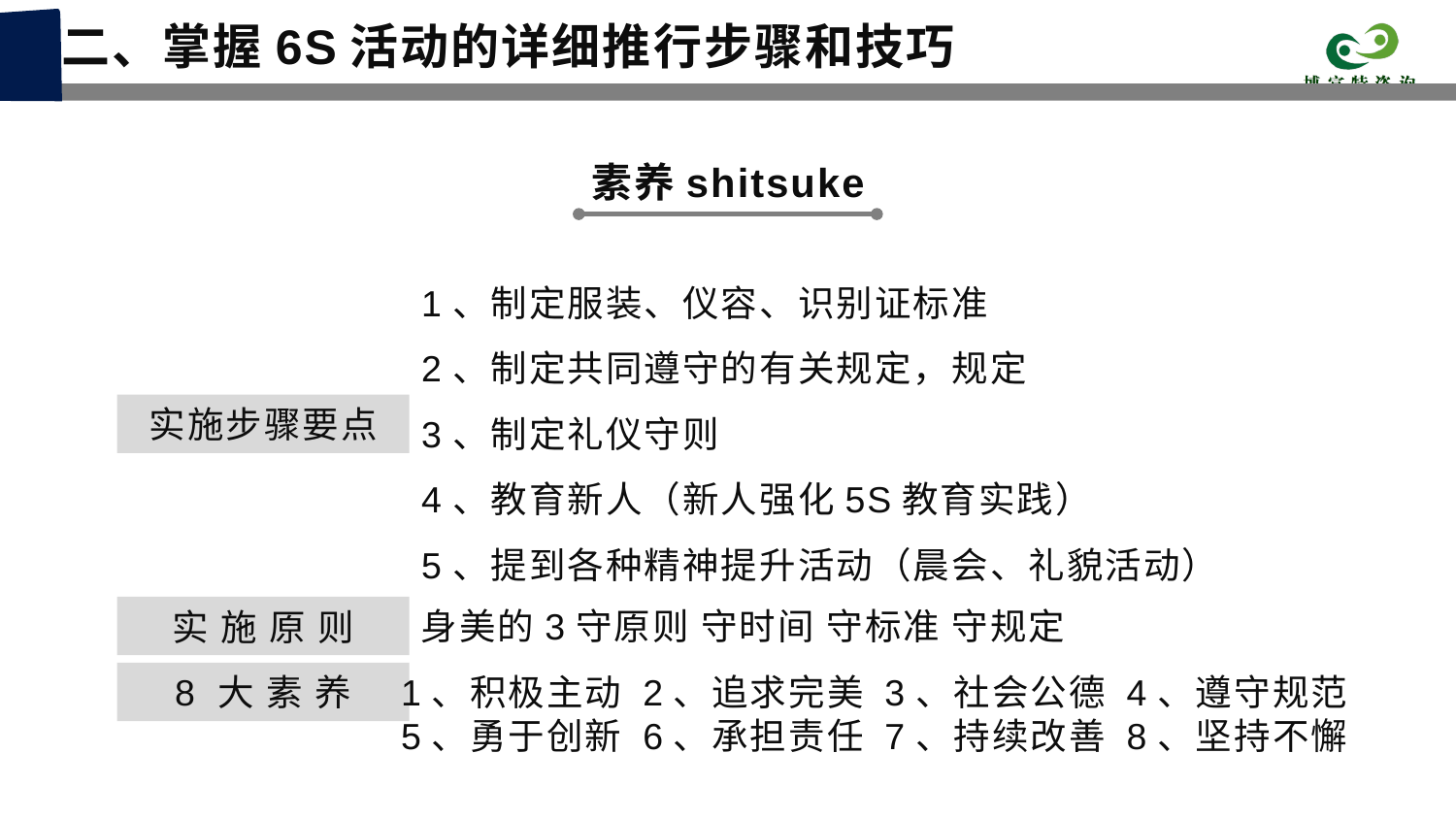

二、掌握6S活动的详细推行步骤和技巧
素养shitsuke
1、制定服装、仪容、识别证标准
2、制定共同遵守的有关规定，规定
3、制定礼仪守则
4、教育新人（新人强化5S教育实践）
5、提到各种精神提升活动（晨会、礼貌活动）
实施步骤要点
身美的3守原则 守时间 守标准 守规定
实 施 原 则
1、积极主动 2、追求完美 3、社会公德 4、遵守规范
5、勇于创新 6、承担责任 7、持续改善 8、坚持不懈
8 大 素 养